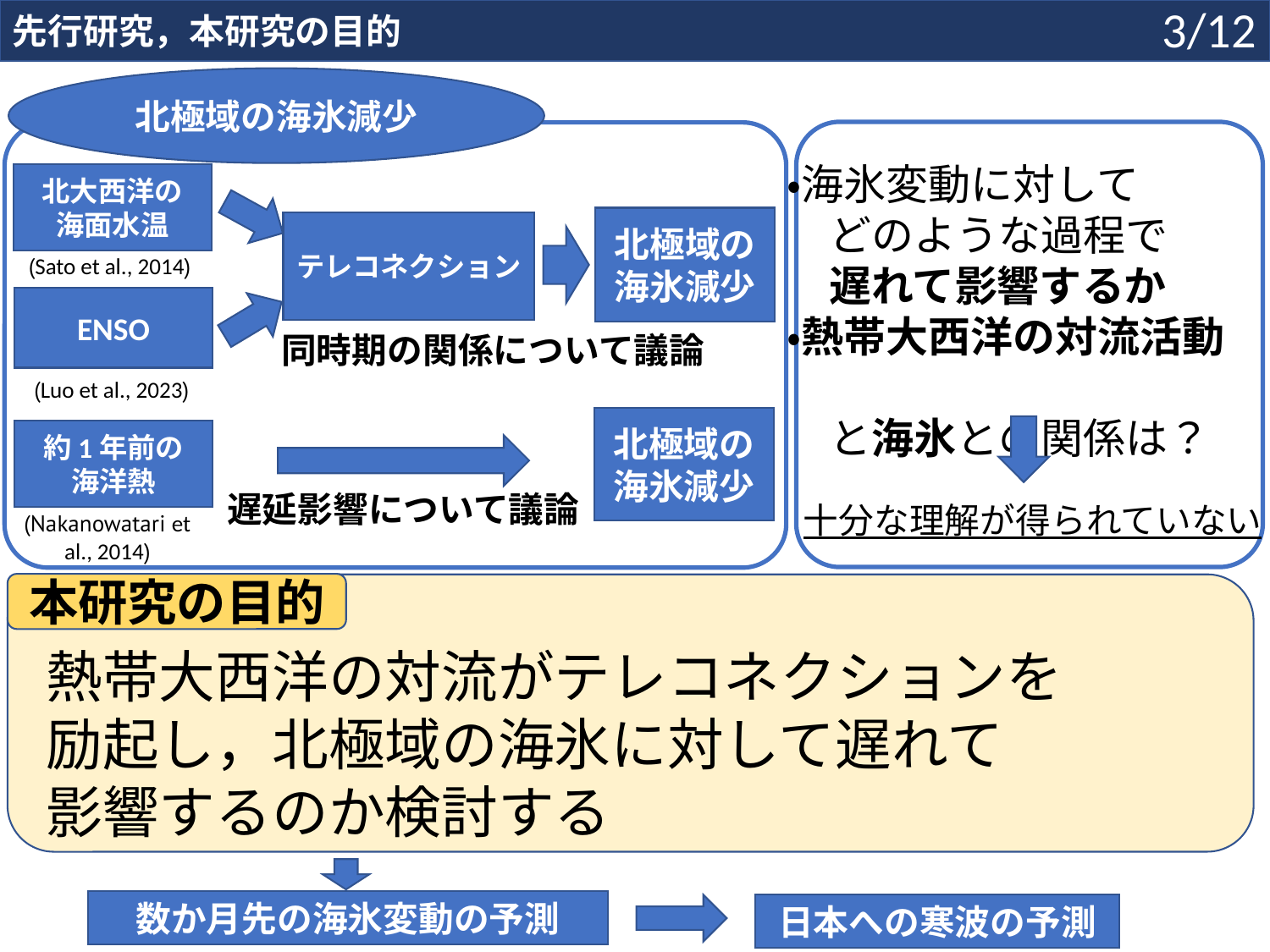

3/12
先行研究，本研究の目的
2/10
北極域の海氷減少

北大西洋の
海面水温
北極域の
海氷減少
テレコネクション

(Sato et al., 2014)

・海氷変動に対して
　どのような過程で
　遅れて影響するか
・熱帯大西洋の対流活動
　と海氷との関係は？

ENSO
同時期の関係について議論

(Luo et al., 2023)
北極域の
海氷減少

約1年前の
海洋熱
遅延影響について議論
十分な理解が得られていない
(Nakanowatari et al., 2014)

本研究の目的

熱帯大西洋の対流がテレコネクションを
励起し，北極域の海氷に対して遅れて
影響するのか検討する

数か月先の海氷変動の予測
日本への寒波の予測